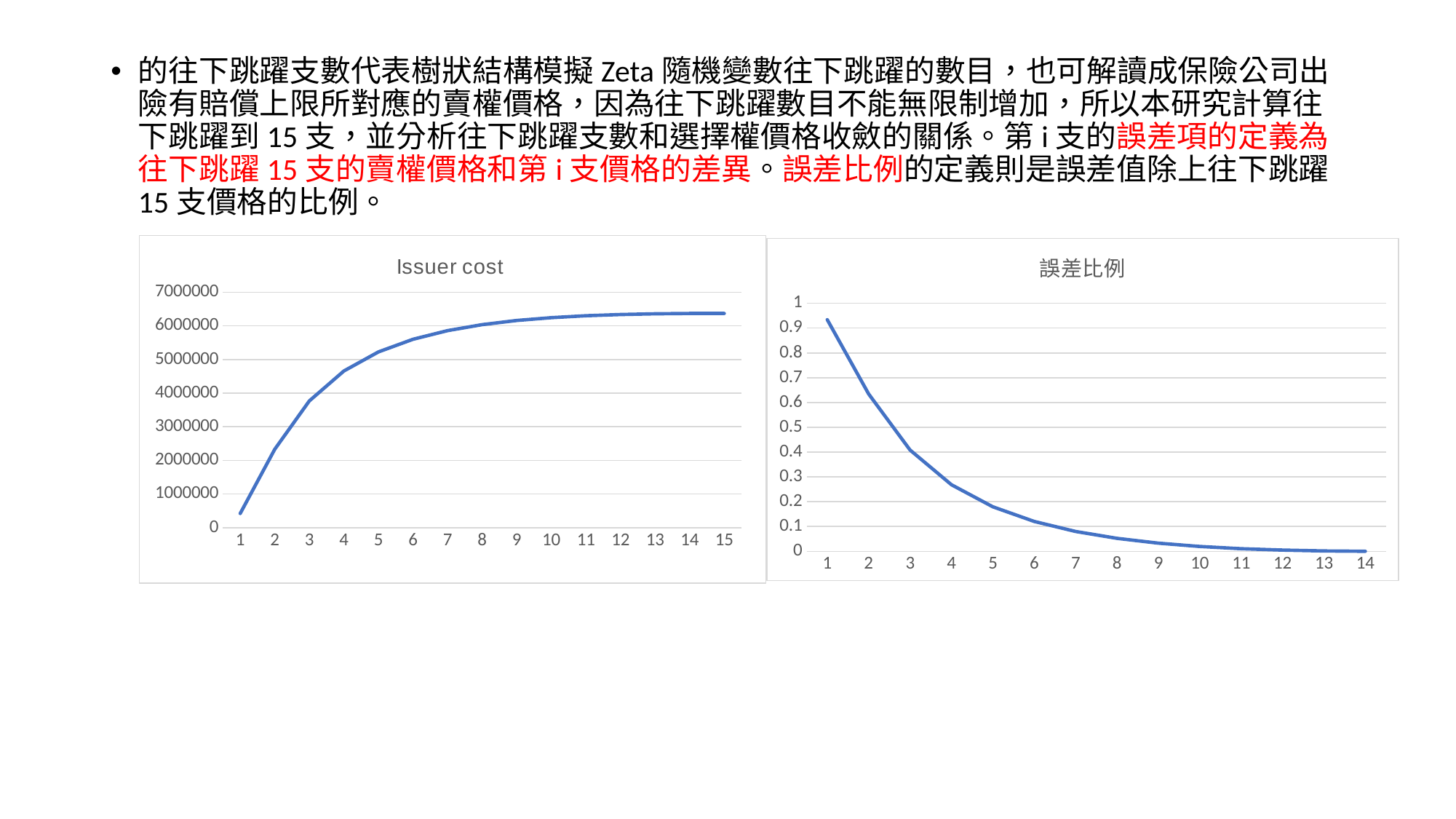

的往下跳躍支數代表樹狀結構模擬Zeta隨機變數往下跳躍的數目，也可解讀成保險公司出險有賠償上限所對應的賣權價格，因為往下跳躍數目不能無限制增加，所以本研究計算往下跳躍到15支，並分析往下跳躍支數和選擇權價格收斂的關係。第i支的誤差項的定義為往下跳躍15支的賣權價格和第i支價格的差異。誤差比例的定義則是誤差值除上往下跳躍15支價格的比例。

### Chart: Issuer cost

| Category |  |
|---|---|
| 1 | 420070.0 |
| 2 | 2330240.0 |
| 3 | 3769260.0 |
| 4 | 4659860.0 |
| 5 | 5227310.0 |
| 6 | 5603760.0 |
| 7 | 5860640.0 |
| 8 | 6038330.0 |
| 9 | 6161400.0 |
| 10 | 6245850.0 |
| 11 | 6303080.0 |
| 12 | 6339710.0 |
| 13 | 6361230.0 |
| 14 | 6371030.0 |
| 15 | 6371130.0 |

### Chart:

| Category | 誤差比例 |
|---|---|